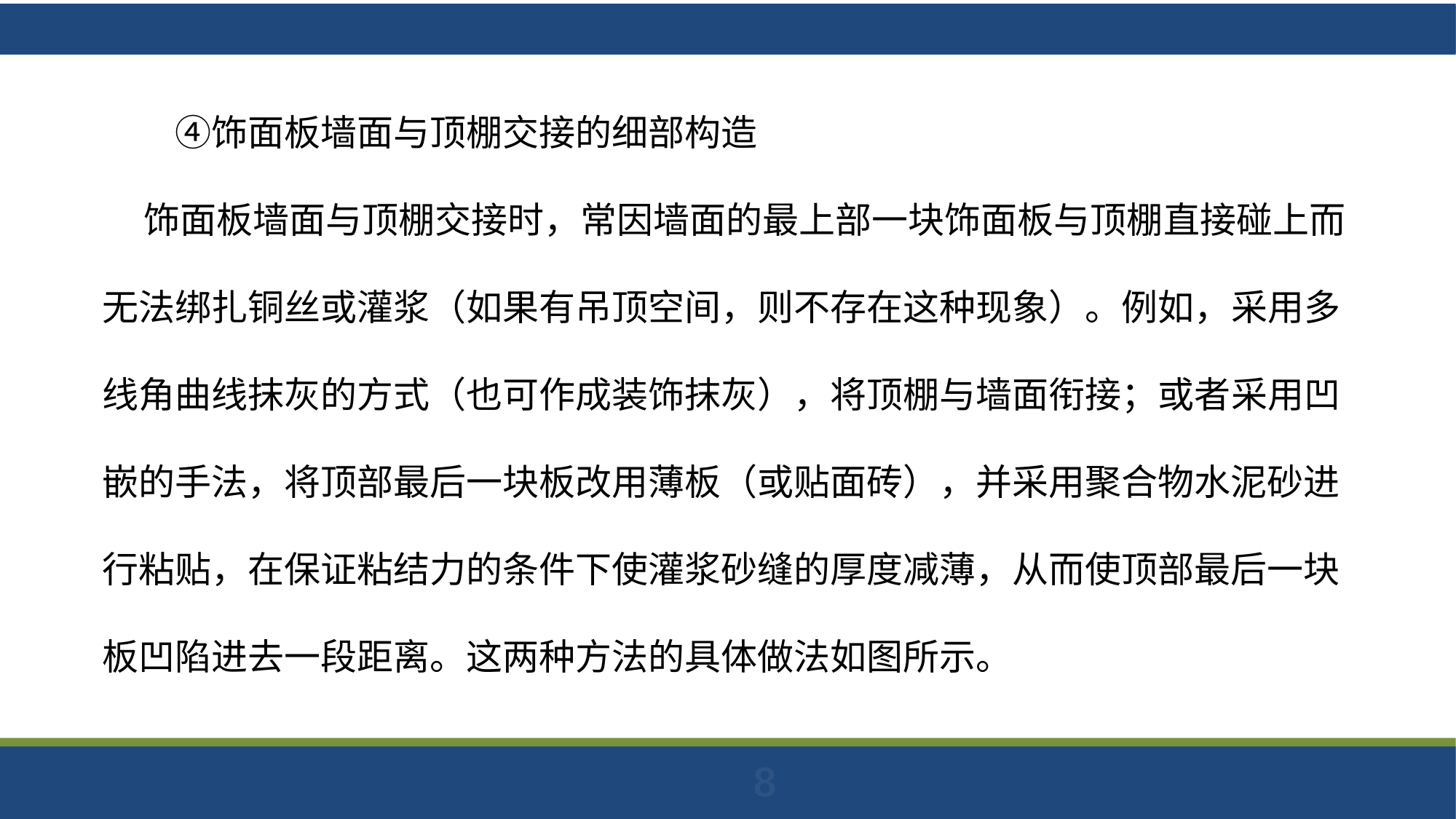

④饰面板墙面与顶棚交接的细部构造
    饰面板墙面与顶棚交接时，常因墙面的最上部一块饰面板与顶棚直接碰上而无法绑扎铜丝或灌浆（如果有吊顶空间，则不存在这种现象）。例如，采用多线角曲线抹灰的方式（也可作成装饰抹灰），将顶棚与墙面衔接；或者采用凹嵌的手法，将顶部最后一块板改用薄板（或贴面砖），并采用聚合物水泥砂进行粘贴，在保证粘结力的条件下使灌浆砂缝的厚度减薄，从而使顶部最后一块板凹陷进去一段距离。这两种方法的具体做法如图所示。

8